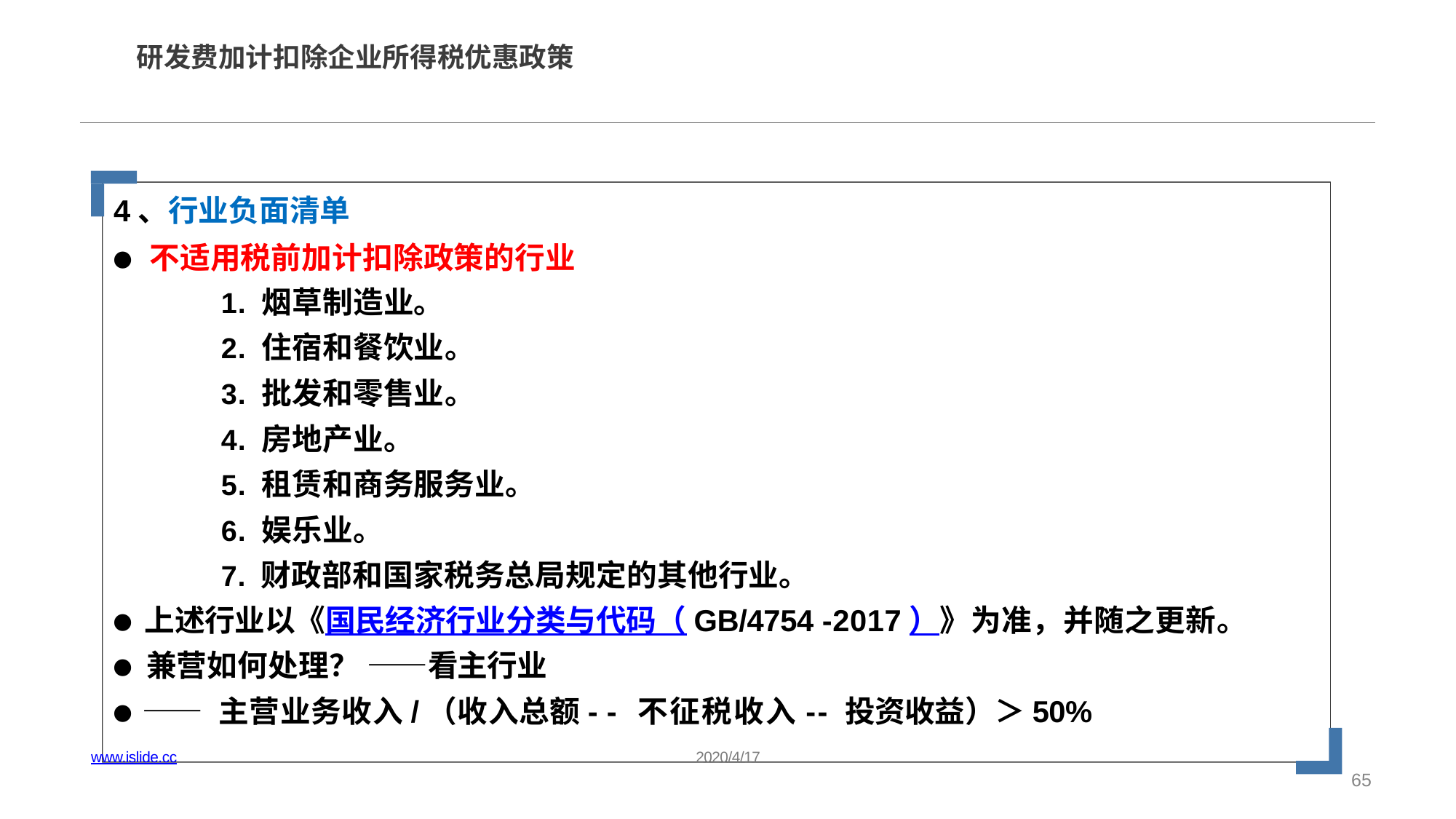

# 研发费加计扣除企业所得税优惠政策

4、行业负面清单
⚫   不适用税前加计扣除政策的行业
1. 烟草制造业。
2. 住宿和餐饮业。
3. 批发和零售业。
4. 房地产业。
5. 租赁和商务服务业。
6. 娱乐业。
7. 财政部和国家税务总局规定的其他行业。
⚫   上述行业以《国民经济行业分类与代码（GB/4754 -2017）》为准，并随之更新。
⚫    兼营如何处理？ ——看主行业
⚫   —— 主营业务收入/（收入总额- - 不征税收入-- 投资收益）＞50%
www.islide.cc	2020/4/17

65